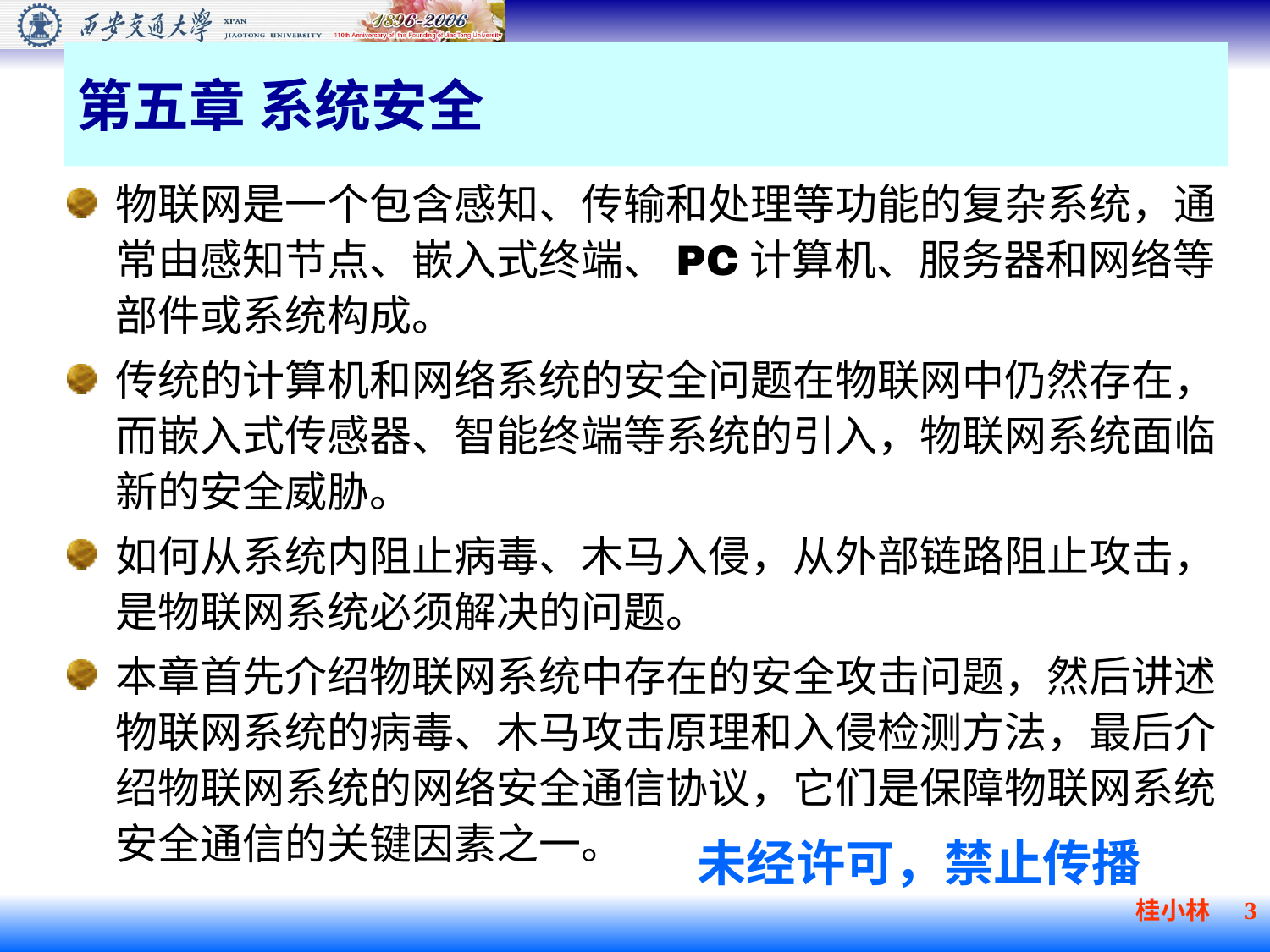

# 第五章 系统安全
物联网是一个包含感知、传输和处理等功能的复杂系统，通常由感知节点、嵌入式终端、PC计算机、服务器和网络等部件或系统构成。
传统的计算机和网络系统的安全问题在物联网中仍然存在，而嵌入式传感器、智能终端等系统的引入，物联网系统面临新的安全威胁。
如何从系统内阻止病毒、木马入侵，从外部链路阻止攻击，是物联网系统必须解决的问题。
本章首先介绍物联网系统中存在的安全攻击问题，然后讲述物联网系统的病毒、木马攻击原理和入侵检测方法，最后介绍物联网系统的网络安全通信协议，它们是保障物联网系统安全通信的关键因素之一。

未经许可，禁止传播
桂小林     3